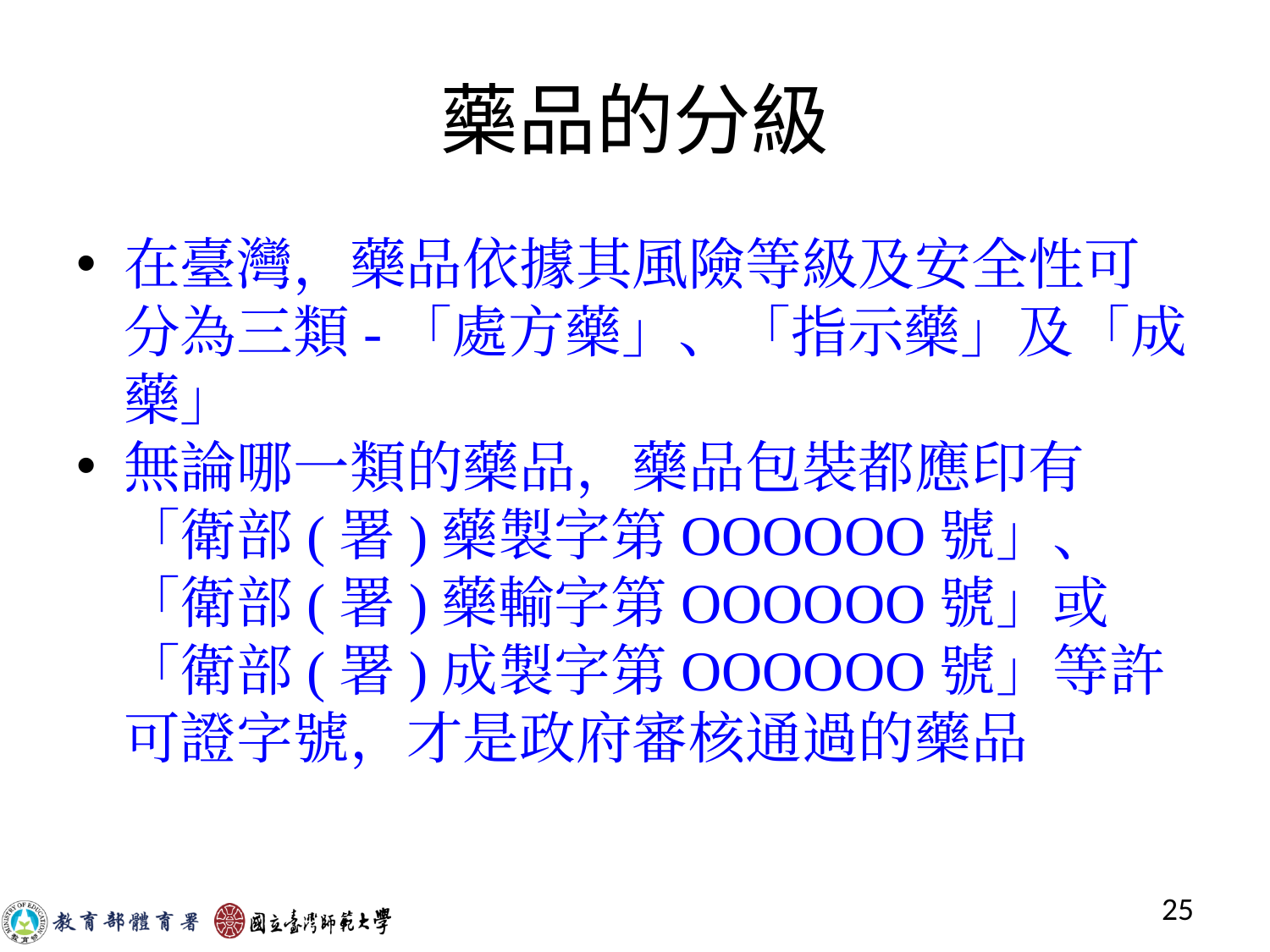

藥品的分級
在臺灣，藥品依據其風險等級及安全性可分為三類-「處方藥」、「指示藥」及「成藥」
無論哪一類的藥品，藥品包裝都應印有「衛部(署)藥製字第OOOOOO號」、「衛部(署)藥輸字第OOOOOO號」或「衛部(署)成製字第OOOOOO號」等許可證字號，才是政府審核通過的藥品
25